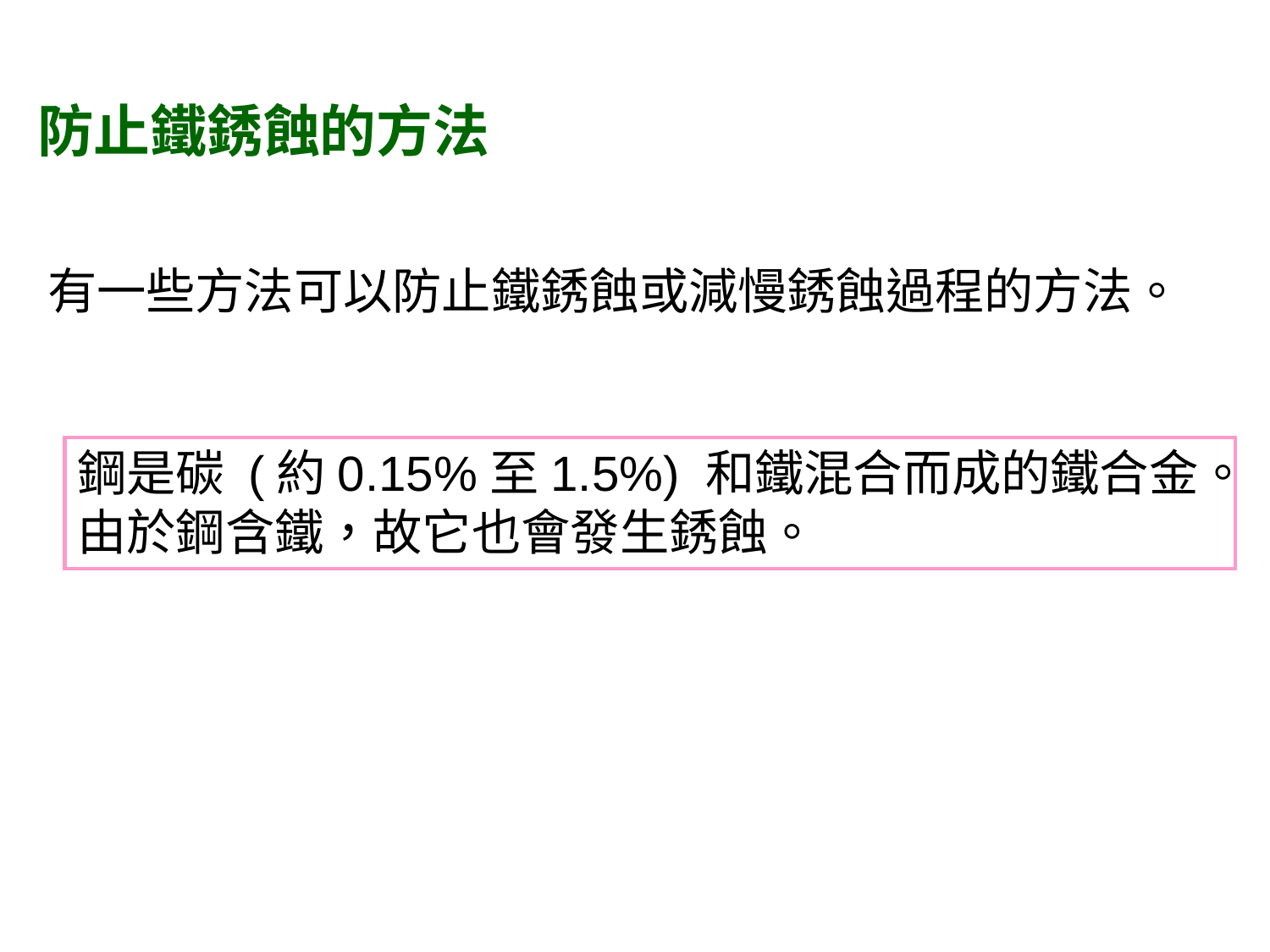

防止鐵銹蝕的方法
有一些方法可以防止鐵銹蝕或減慢銹蝕過程的方法。
鋼是碳 (約0.15%至1.5%) 和鐵混合而成的鐵合金。
由於鋼含鐵，故它也會發生銹蝕。